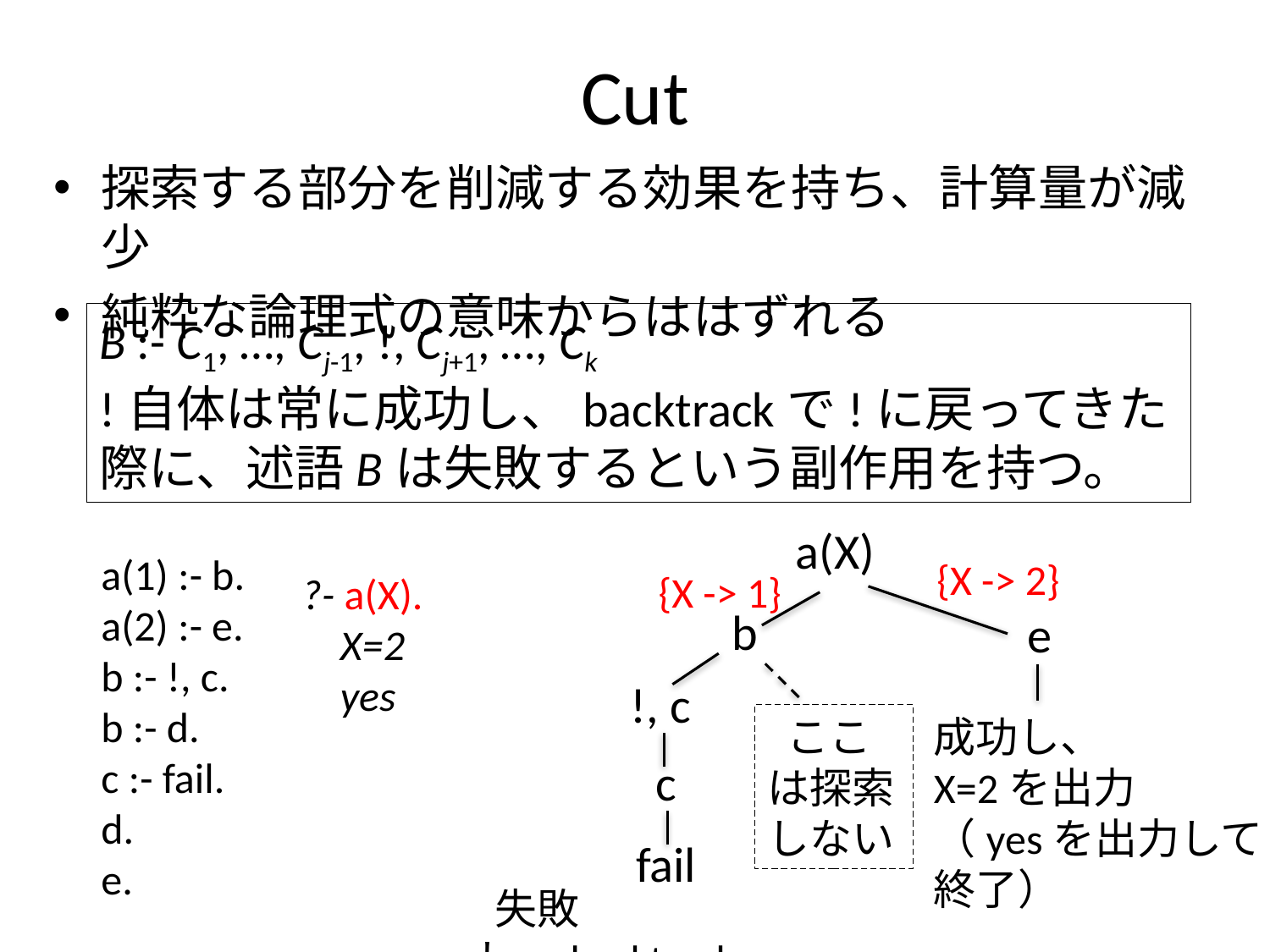

# Cut
探索する部分を削減する効果を持ち、計算量が減少
純粋な論理式の意味からははずれる
B :- C1, …, Cj-1, !, Cj+1, …, Ck
!自体は常に成功し、backtrackで!に戻ってきた際に、述語Bは失敗するという副作用を持つ。
a(X)
a(1) :- b.
a(2) :- e.
b :- !, c.
b :- d.
c :- fail.
d.
e.
 {X -> 2}
 {X -> 1}
?- a(X).
    X=2
    yes
 b
 e
 !, c
 ここは探索しない
成功し、
X=2を出力
（yesを出力して
終了）
c
fail
 失敗し、backtrack